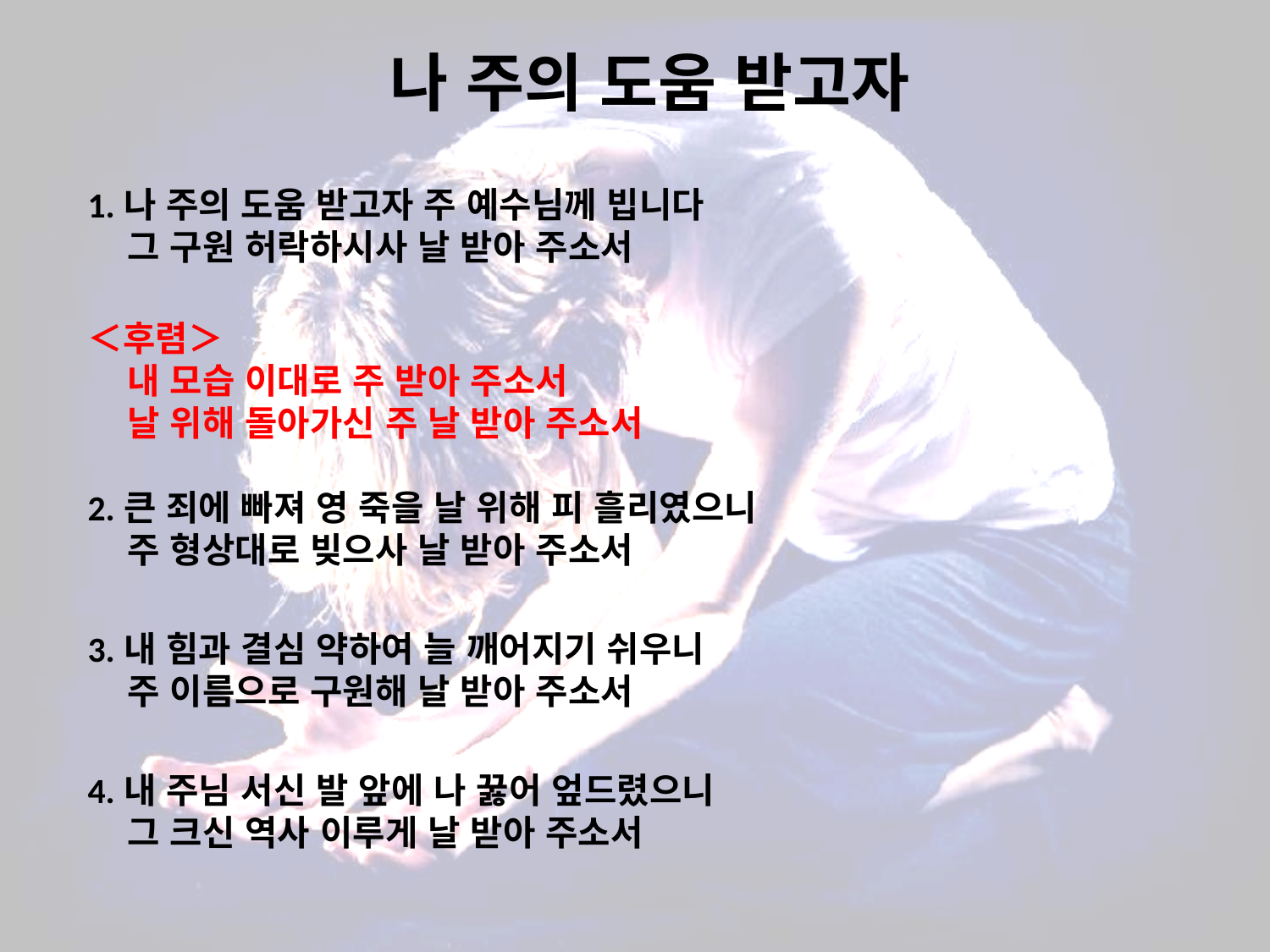

# 나 주의 도움 받고자
1.나 주의 도움 받고자 주 예수님께 빕니다
    그 구원 허락하시사 날 받아 주소서
＜후렴＞
    내 모습 이대로 주 받아 주소서
    날 위해 돌아가신 주 날 받아 주소서
2.큰 죄에 빠져 영 죽을 날 위해 피 흘리였으니
    주 형상대로 빚으사 날 받아 주소서

3.내 힘과 결심 약하여 늘 깨어지기 쉬우니
    주 이름으로 구원해 날 받아 주소서

4.내 주님 서신 발 앞에 나 꿇어 엎드렸으니
    그 크신 역사 이루게 날 받아 주소서